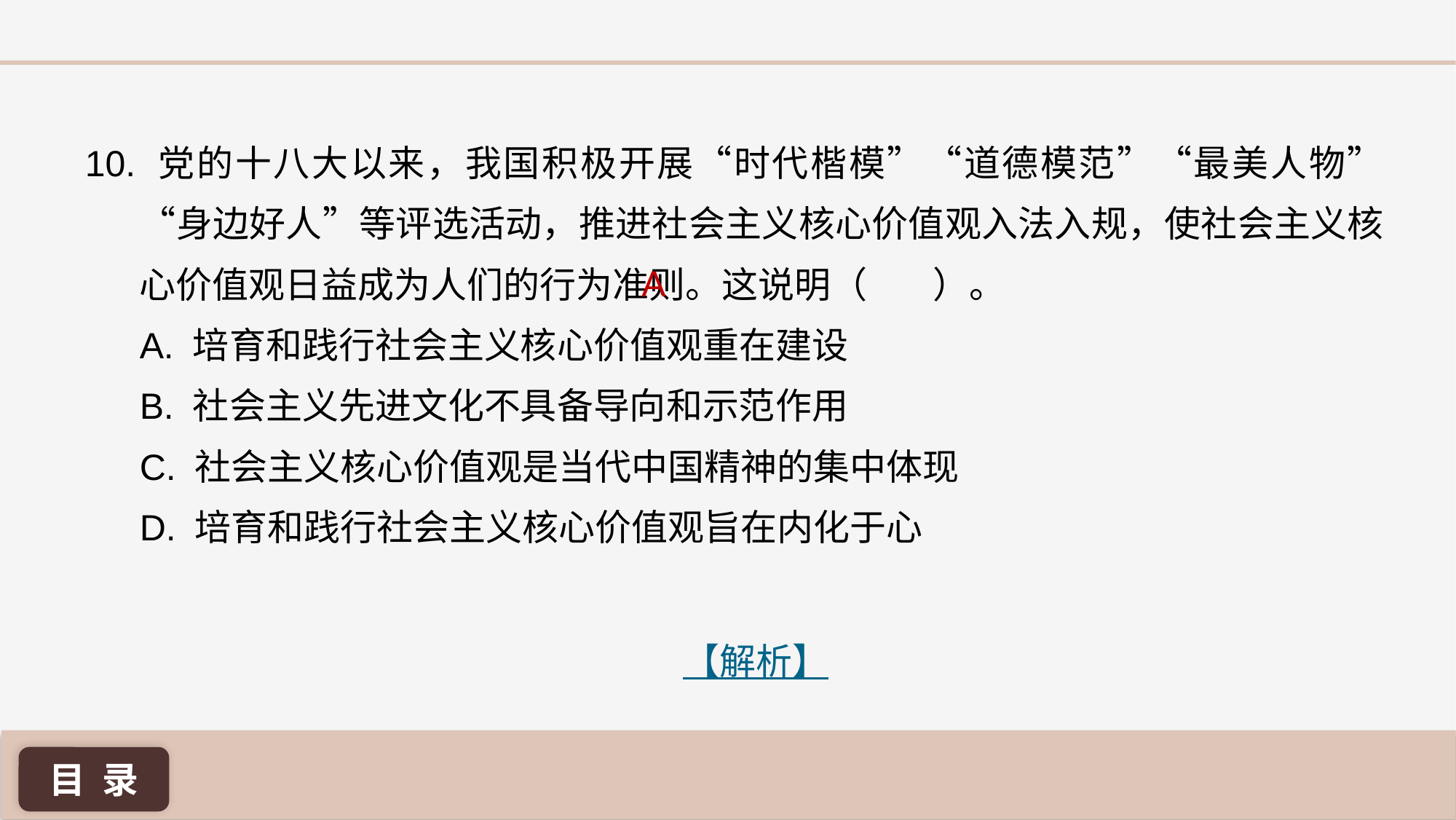

10. 党的十八大以来，我国积极开展“时代楷模”“道德模范”“最美人物”“身边好人”等评选活动，推进社会主义核心价值观入法入规，使社会主义核心价值观日益成为人们的行为准则。这说明（        ）。
A. 培育和践行社会主义核心价值观重在建设
B. 社会主义先进文化不具备导向和示范作用
C. 社会主义核心价值观是当代中国精神的集中体现
D. 培育和践行社会主义核心价值观旨在内化于心
A
【解析】